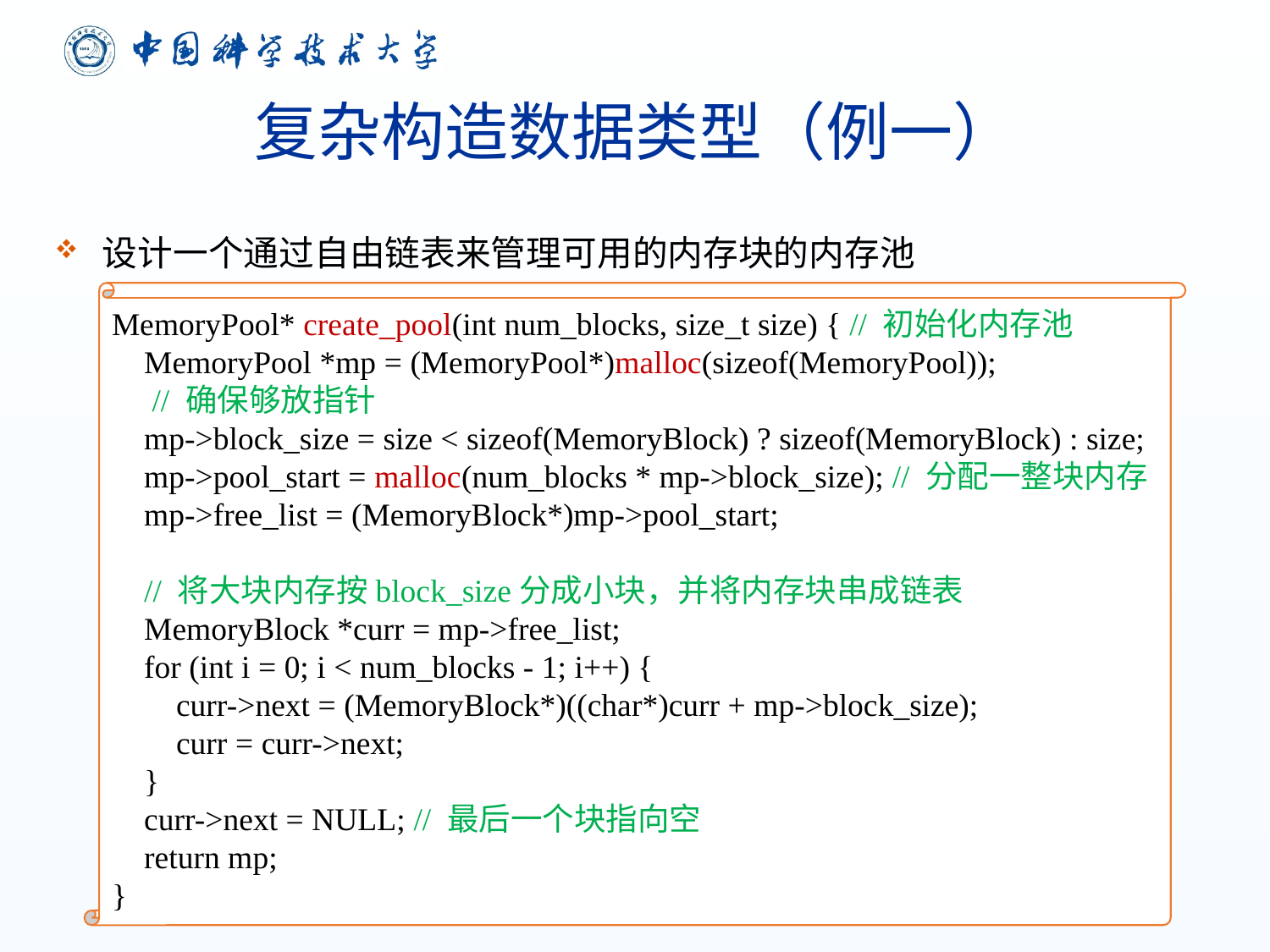

# 复杂构造数据类型（例一）
设计一个通过自由链表来管理可用的内存块的内存池
MemoryPool* create_pool(int num_blocks, size_t size) { // 初始化内存池
    MemoryPool *mp = (MemoryPool*)malloc(sizeof(MemoryPool));
     // 确保够放指针
    mp->block_size = size < sizeof(MemoryBlock) ? sizeof(MemoryBlock) : size;
    mp->pool_start = malloc(num_blocks * mp->block_size); // 分配一整块内存
    mp->free_list = (MemoryBlock*)mp->pool_start;

    // 将大块内存按block_size分成小块，并将内存块串成链表
    MemoryBlock *curr = mp->free_list;
    for (int i = 0; i < num_blocks - 1; i++) {
        curr->next = (MemoryBlock*)((char*)curr + mp->block_size);
        curr = curr->next;
    }
    curr->next = NULL; // 最后一个块指向空
    return mp;
}